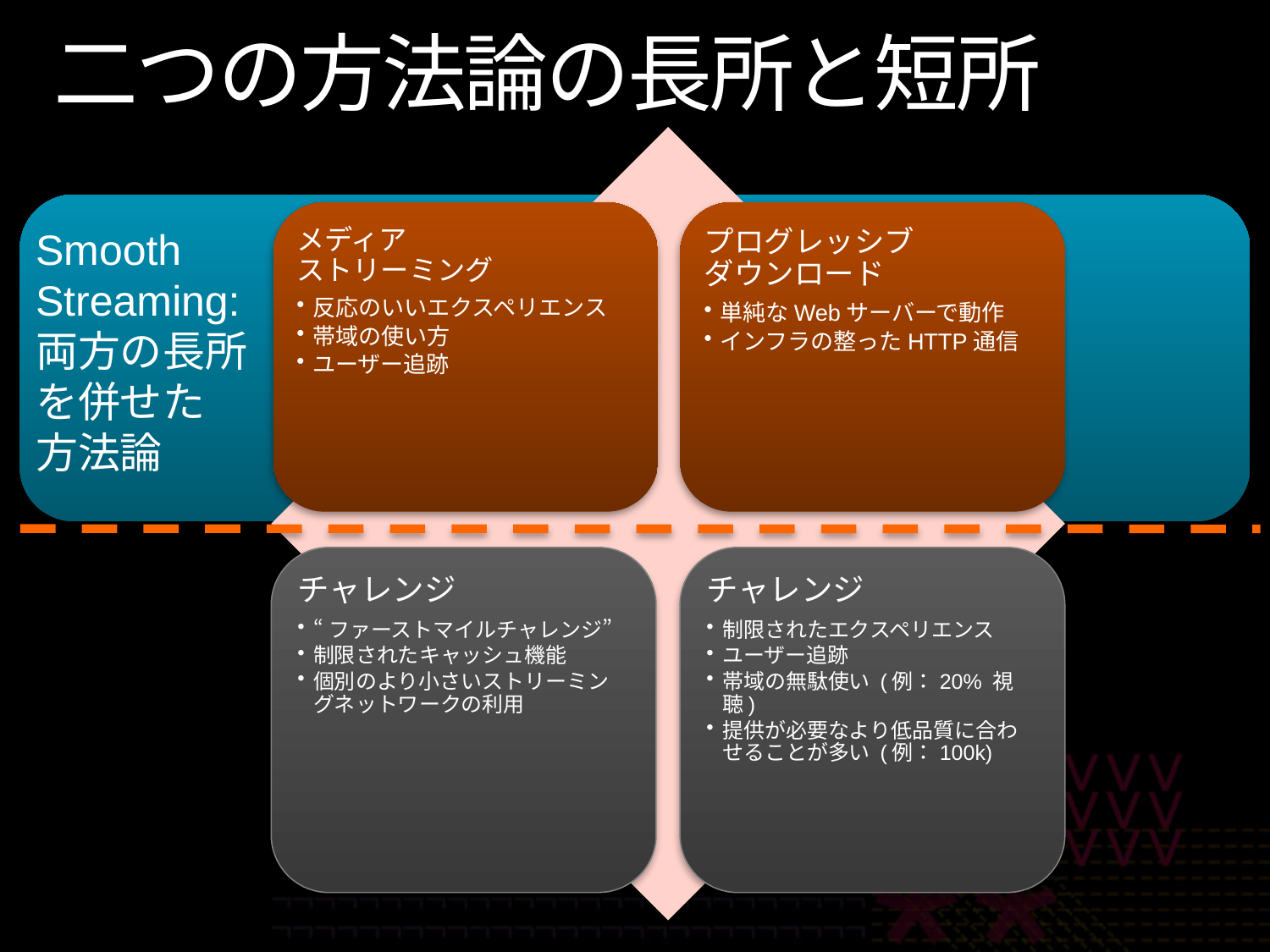

# 二つの方法論の長所と短所
メディア
ストリーミング
反応のいいエクスペリエンス
帯域の使い方
ユーザー追跡
プログレッシブ
ダウンロード
単純なWebサーバーで動作
インフラの整ったHTTP通信
チャレンジ
“ファーストマイルチャレンジ”
制限されたキャッシュ機能
個別のより小さいストリーミングネットワークの利用
チャレンジ
制限されたエクスペリエンス
ユーザー追跡
帯域の無駄使い (例：20% 視聴)
提供が必要なより低品質に合わせることが多い (例：100k)

Smooth Streaming:
両方の長所
を併せた
方法論